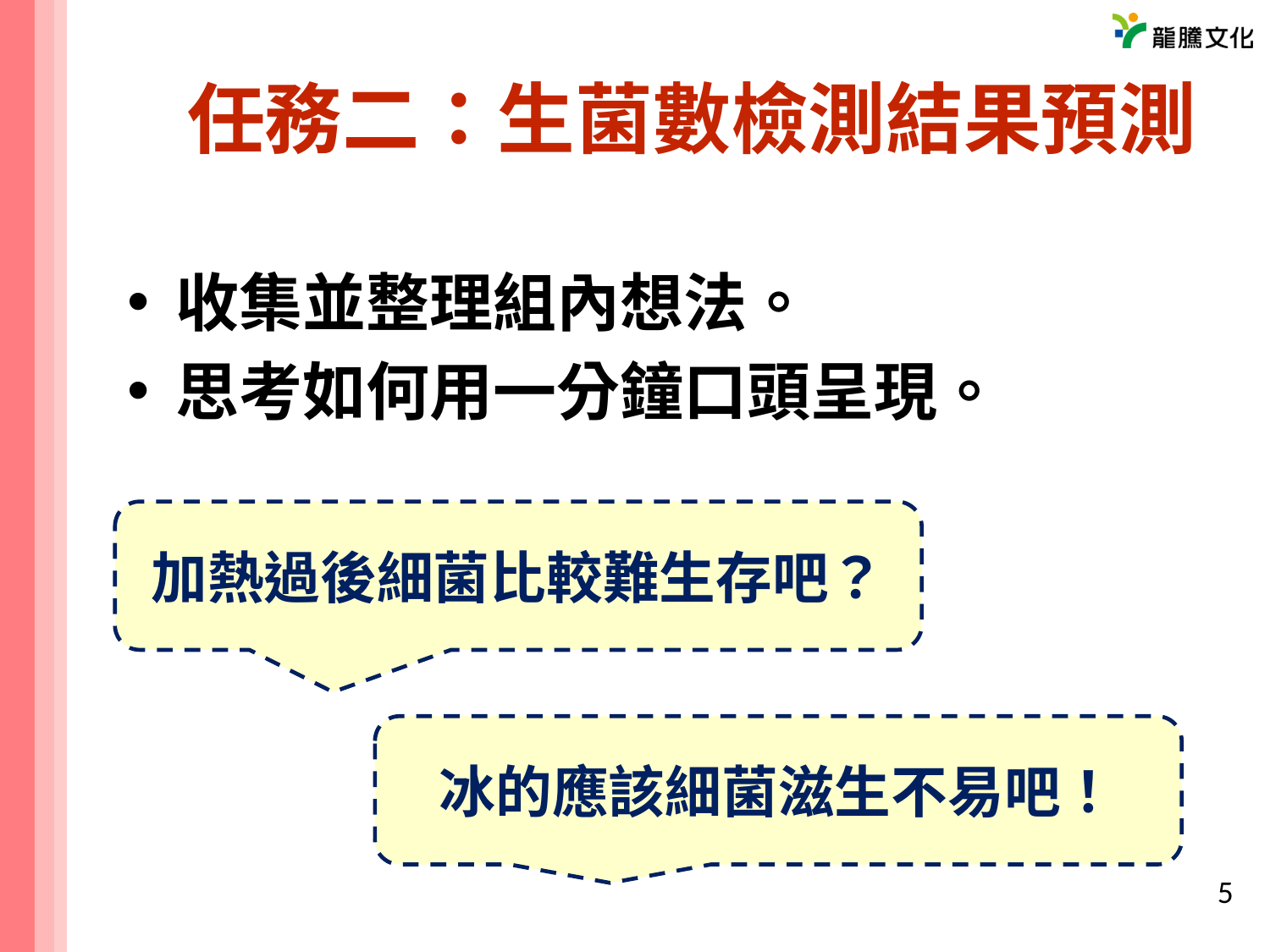

任務二：生菌數檢測結果預測
收集並整理組內想法。
思考如何用一分鐘口頭呈現。
加熱過後細菌比較難生存吧？
冰的應該細菌滋生不易吧！
5